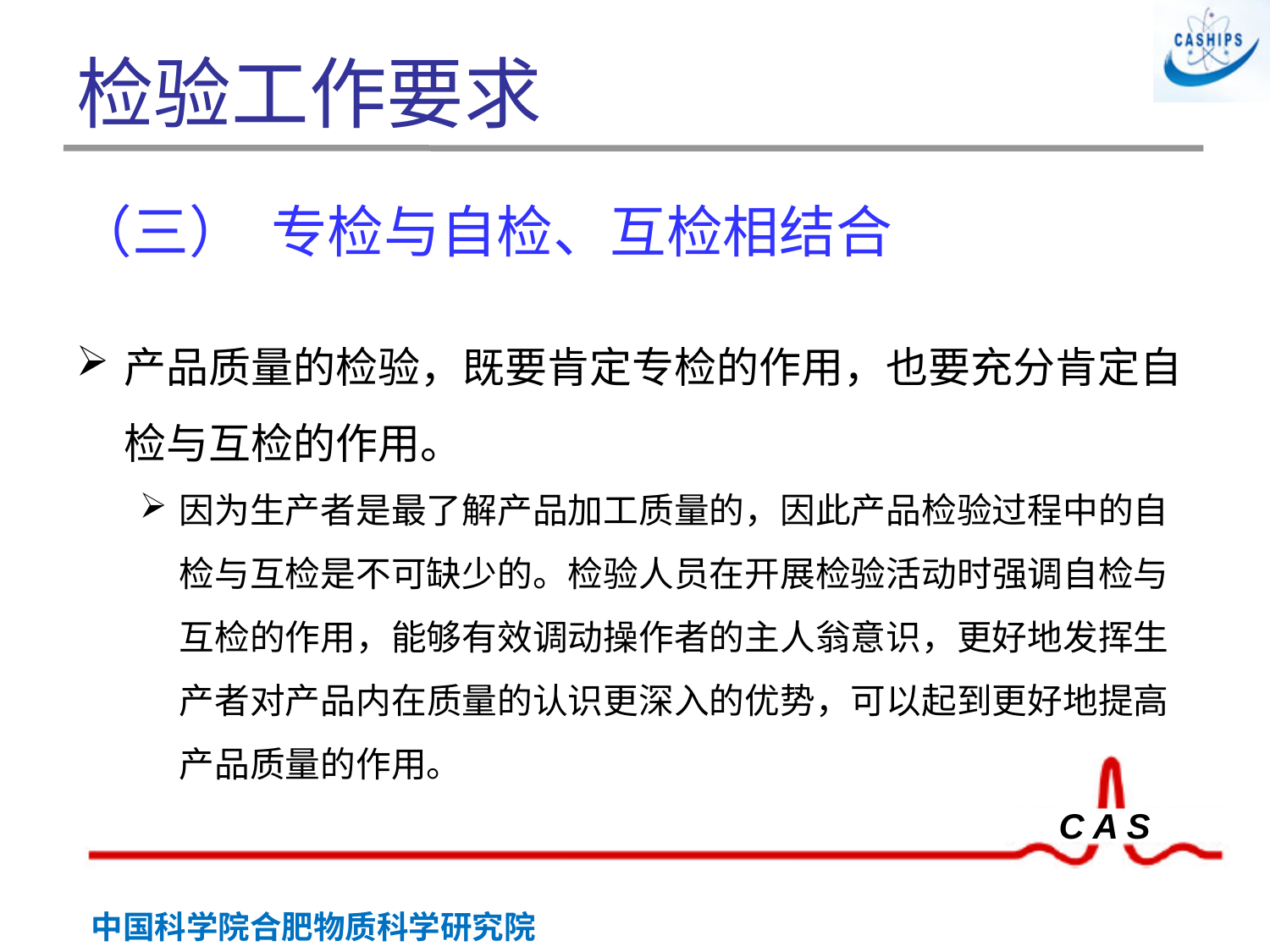

# 检验工作要求
（三）  专检与自检、互检相结合

产品质量的检验，既要肯定专检的作用，也要充分肯定自检与互检的作用。
因为生产者是最了解产品加工质量的，因此产品检验过程中的自检与互检是不可缺少的。检验人员在开展检验活动时强调自检与互检的作用，能够有效调动操作者的主人翁意识，更好地发挥生产者对产品内在质量的认识更深入的优势，可以起到更好地提高产品质量的作用。